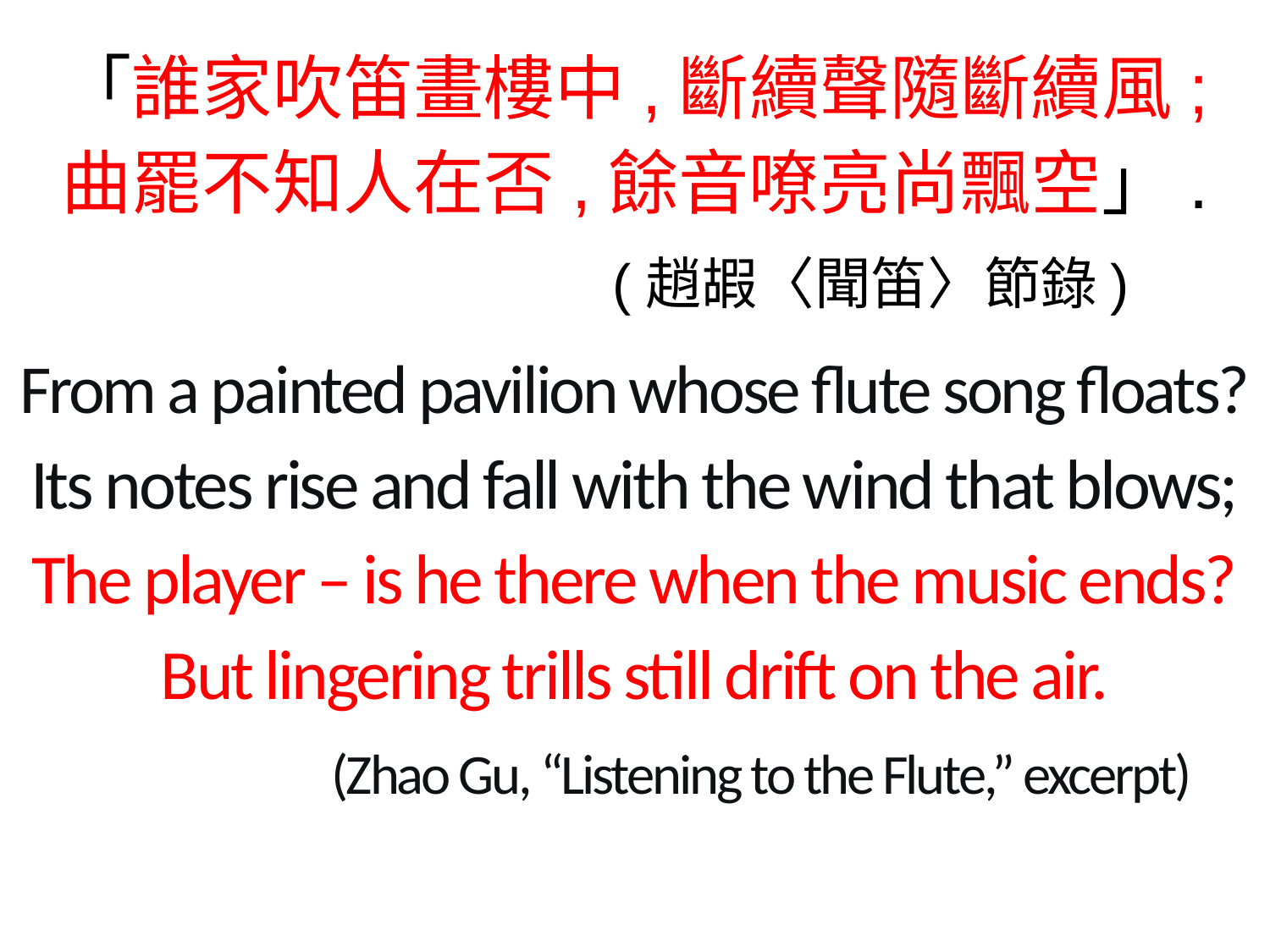

「誰家吹笛畫樓中,斷續聲隨斷續風;
曲罷不知人在否,餘音嘹亮尚飄空」.
                        (趙嘏〈聞笛〉節錄)
From a painted pavilion whose flute song floats?
Its notes rise and fall with the wind that blows;
The player – is he there when the music ends?
But lingering trills still drift on the air.
                   (Zhao Gu, “Listening to the Flute,” excerpt)